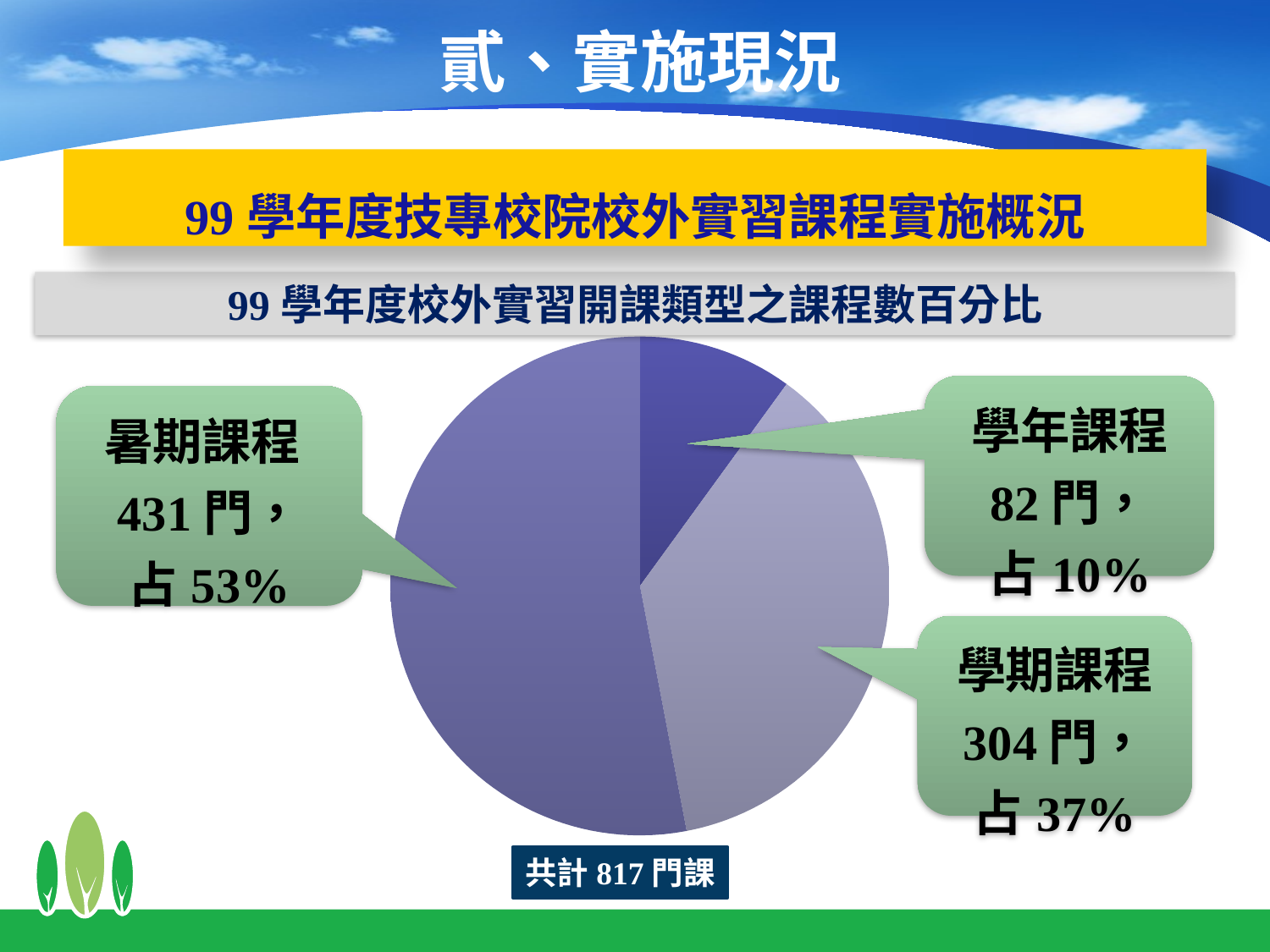

# 貳、實施現況
99學年度技專校院校外實習課程實施概況
99學年度校外實習開課類型之課程數百分比

### Chart

| Category |  |
|---|---|
共計817門課